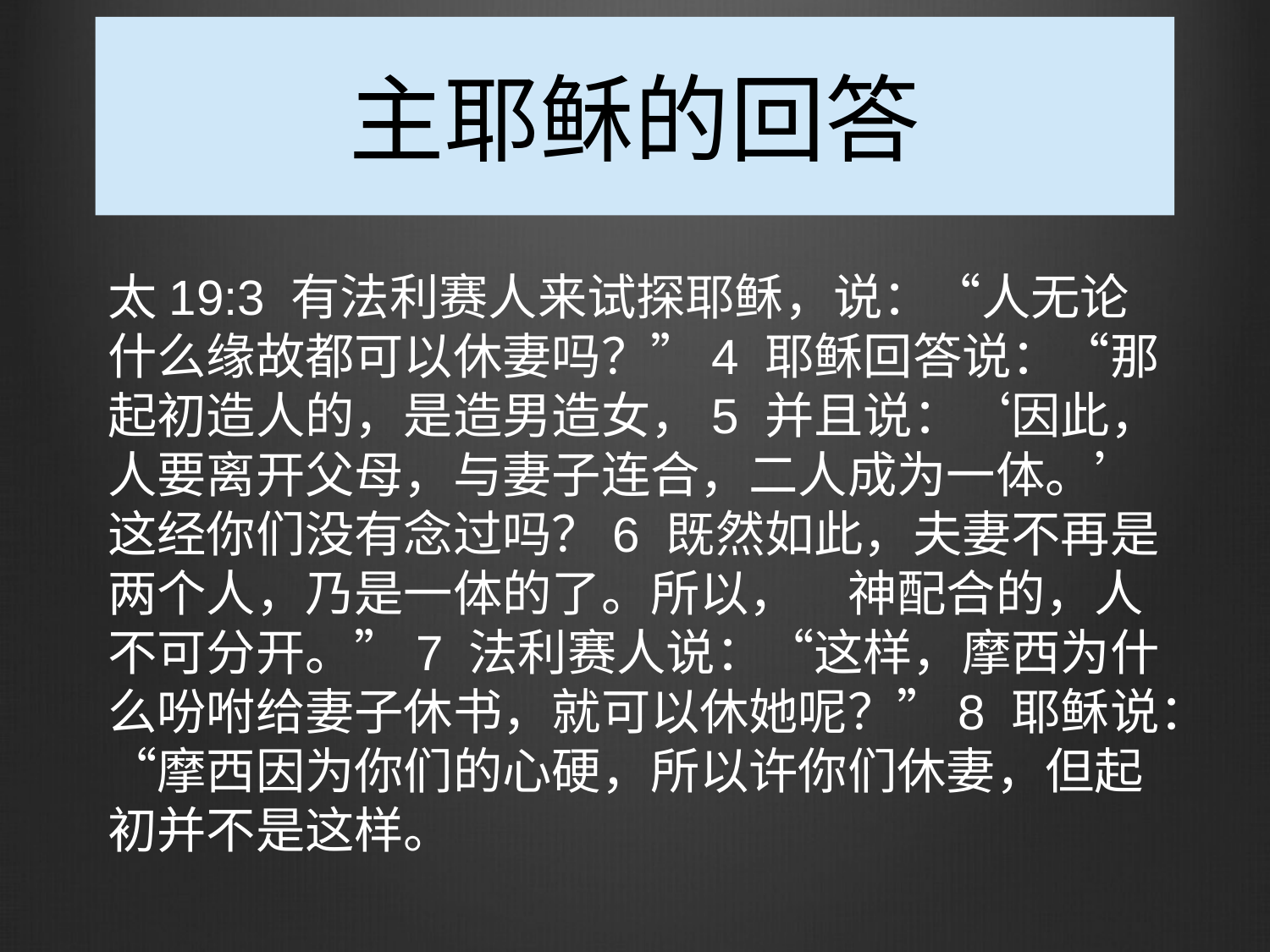

# 主耶稣的回答
太19:3 有法利赛人来试探耶稣，说：“人无论什么缘故都可以休妻吗？”4 耶稣回答说：“那起初造人的，是造男造女，5 并且说：‘因此，人要离开父母，与妻子连合，二人成为一体。’这经你们没有念过吗？6 既然如此，夫妻不再是两个人，乃是一体的了。所以，　神配合的，人不可分开。”7 法利赛人说：“这样，摩西为什么吩咐给妻子休书，就可以休她呢？”8 耶稣说：“摩西因为你们的心硬，所以许你们休妻，但起初并不是这样。